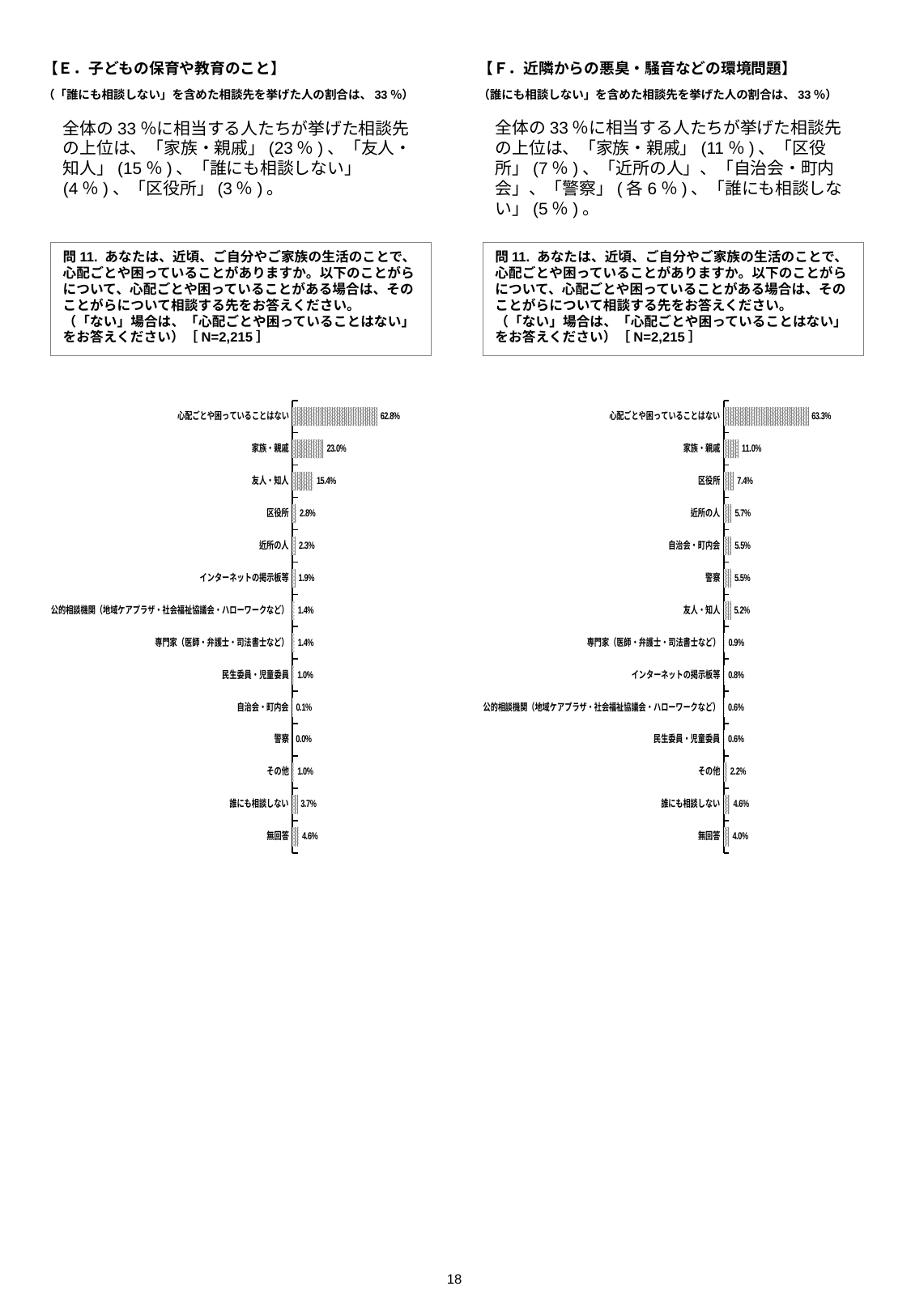

【Ｅ．子どもの保育や教育のこと】
（「誰にも相談しない」を含めた相談先を挙げた人の割合は、33％）
【Ｆ．近隣からの悪臭・騒音などの環境問題】
（誰にも相談しない」を含めた相談先を挙げた人の割合は、33％）
全体の33％に相当する人たちが挙げた相談先の上位は、「家族・親戚」(23％)、「友人・知人」(15％)、「誰にも相談しない」(4％)、「区役所」(3％)。
全体の33％に相当する人たちが挙げた相談先の上位は、「家族・親戚」(11％)、「区役所」(7％)、「近所の人」、「自治会・町内会」、「警察」(各6％)、「誰にも相談しない」(5％)。
問11. あなたは、近頃、ご自分やご家族の生活のことで、心配ごとや困っていることがありますか。以下のことがらについて、心配ごとや困っていることがある場合は、そのことがらについて相談する先をお答えください。　　（「ない」場合は、「心配ごとや困っていることはない」をお答えください）［N=2,215］

問11. あなたは、近頃、ご自分やご家族の生活のことで、心配ごとや困っていることがありますか。以下のことがらについて、心配ごとや困っていることがある場合は、そのことがらについて相談する先をお答えください。　　（「ない」場合は、「心配ごとや困っていることはない」をお答えください）［N=2,215］

### Chart

| Category |  |
|---|---|
| 心配ごとや困っていることはない | 0.628442437923251 |
| 家族・親戚 | 0.22979683972912 |
| 友人・知人 | 0.153950338600451 |
| 区役所 | 0.0279909706546276 |
| 近所の人 | 0.0225733634311512 |
| インターネットの掲示板等 | 0.0194130925507901 |
| 公的相談機関（地域ケアプラザ・社会福祉協議会・ハローワークなど） | 0.0144469525959368 |
| 専門家（医師・弁護士・司法書士など） | 0.0144469525959368 |
| 民生委員・児童委員 | 0.0103837471783296 |
| 自治会・町内会 | 0.00090293453724605 |
| 警察 | 0.0 |
| その他 | 0.0103837471783296 |
| 誰にも相談しない | 0.036568848758465 |
| 無回答 | 0.0460496613995485 |

### Chart

| Category |  |
|---|---|
| 心配ごとや困っていることはない | 0.633408577878105 |
| 家族・親戚 | 0.109706546275395 |
| 区役所 | 0.0740406320541762 |
| 近所の人 | 0.0568848758465011 |
| 自治会・町内会 | 0.0550790067720089 |
| 警察 | 0.054627539503386 |
| 友人・知人 | 0.0519187358916478 |
| 専門家（医師・弁護士・司法書士など） | 0.00857787810383747 |
| インターネットの掲示板等 | 0.00812641083521446 |
| 公的相談機関（地域ケアプラザ・社会福祉協議会・ハローワークなど） | 0.00632054176072235 |
| 民生委員・児童委員 | 0.00586907449209933 |
| その他 | 0.0221218961625282 |
| 誰にも相談しない | 0.0455981941309256 |
| 無回答 | 0.0397291196388262 |
18